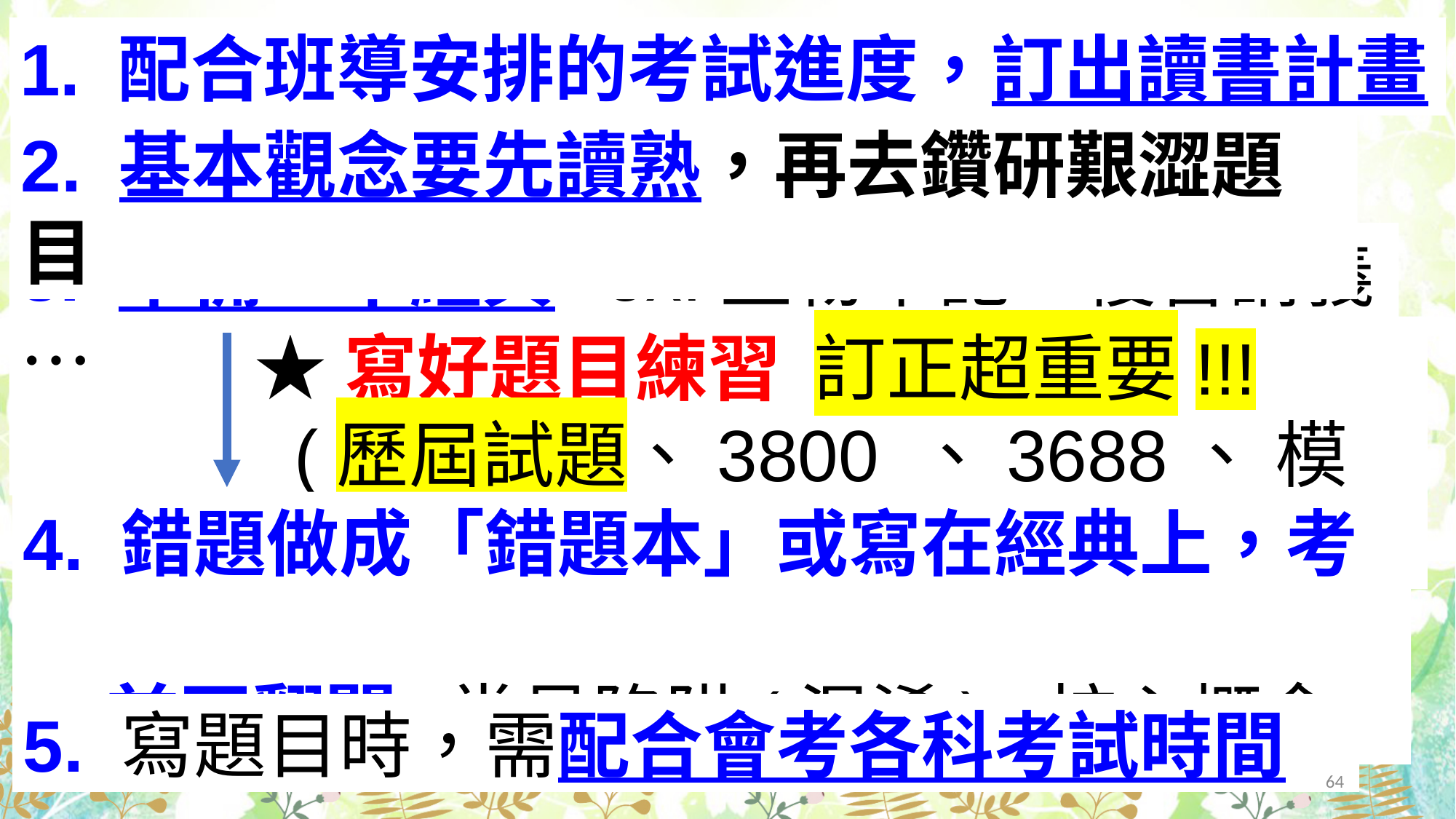

1. 配合班導安排的考試進度，訂出讀書計畫
2. 基本觀念要先讀熟，再去鑽研艱澀題目
3. 準備一本經典  ex.生物筆記、複習講義…

★寫好題目練習  訂正超重要!!!
  (歷屆試題、3800 、3688、 模考…)
4. 錯題做成「錯題本」或寫在經典上，考
    前再翻閱   常見陷阱(混淆)+核心概念
5. 寫題目時，需配合會考各科考試時間
64